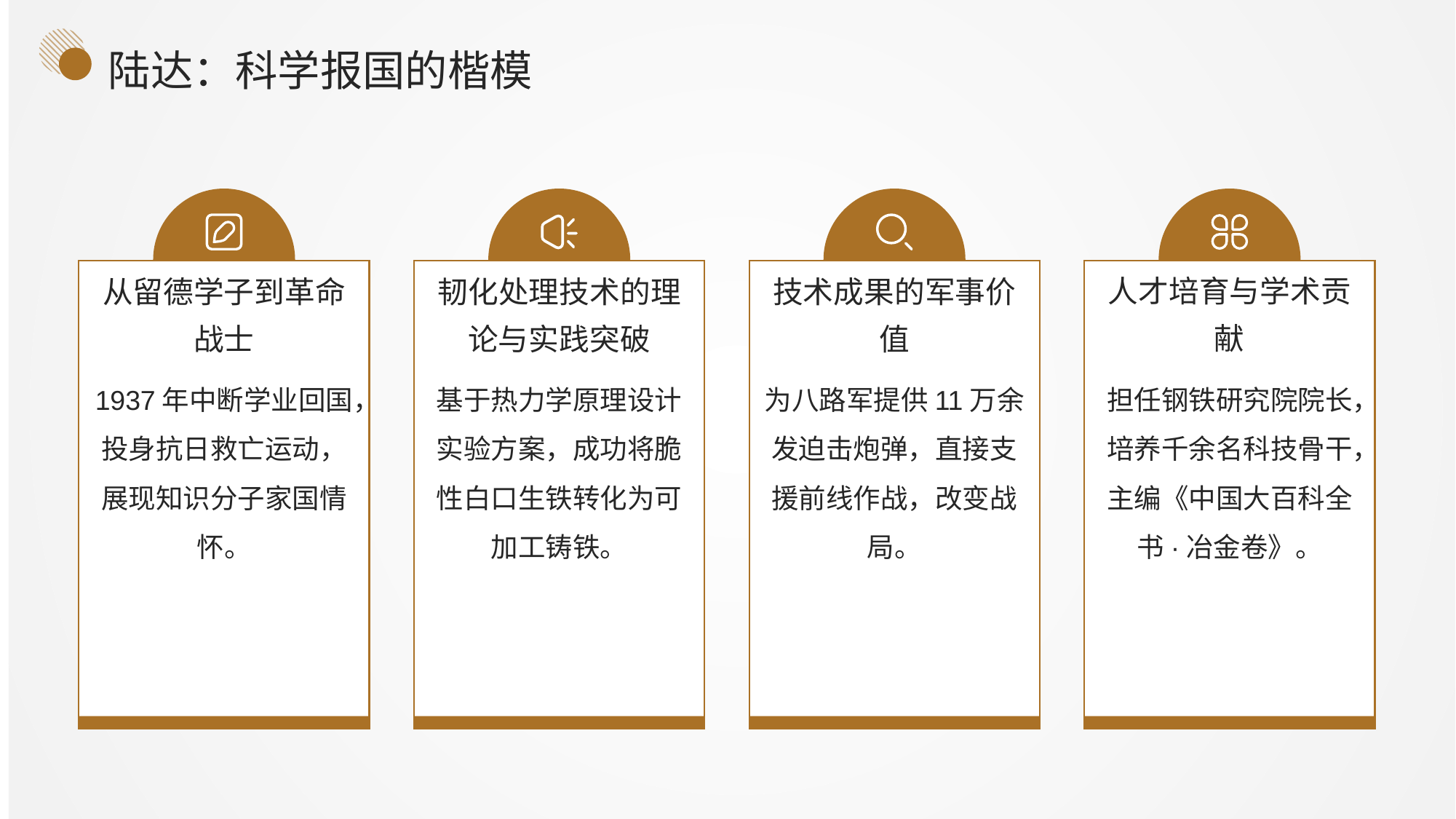

陆达：科学报国的楷模

人才培育与学术贡献
从留德学子到革命战士
韧化处理技术的理论与实践突破
技术成果的军事价值
1937年中断学业回国，投身抗日救亡运动，展现知识分子家国情怀。
基于热力学原理设计实验方案，成功将脆性白口生铁转化为可加工铸铁。
为八路军提供11万余发迫击炮弹，直接支援前线作战，改变战局。
担任钢铁研究院院长，培养千余名科技骨干，主编《中国大百科全书·冶金卷》。